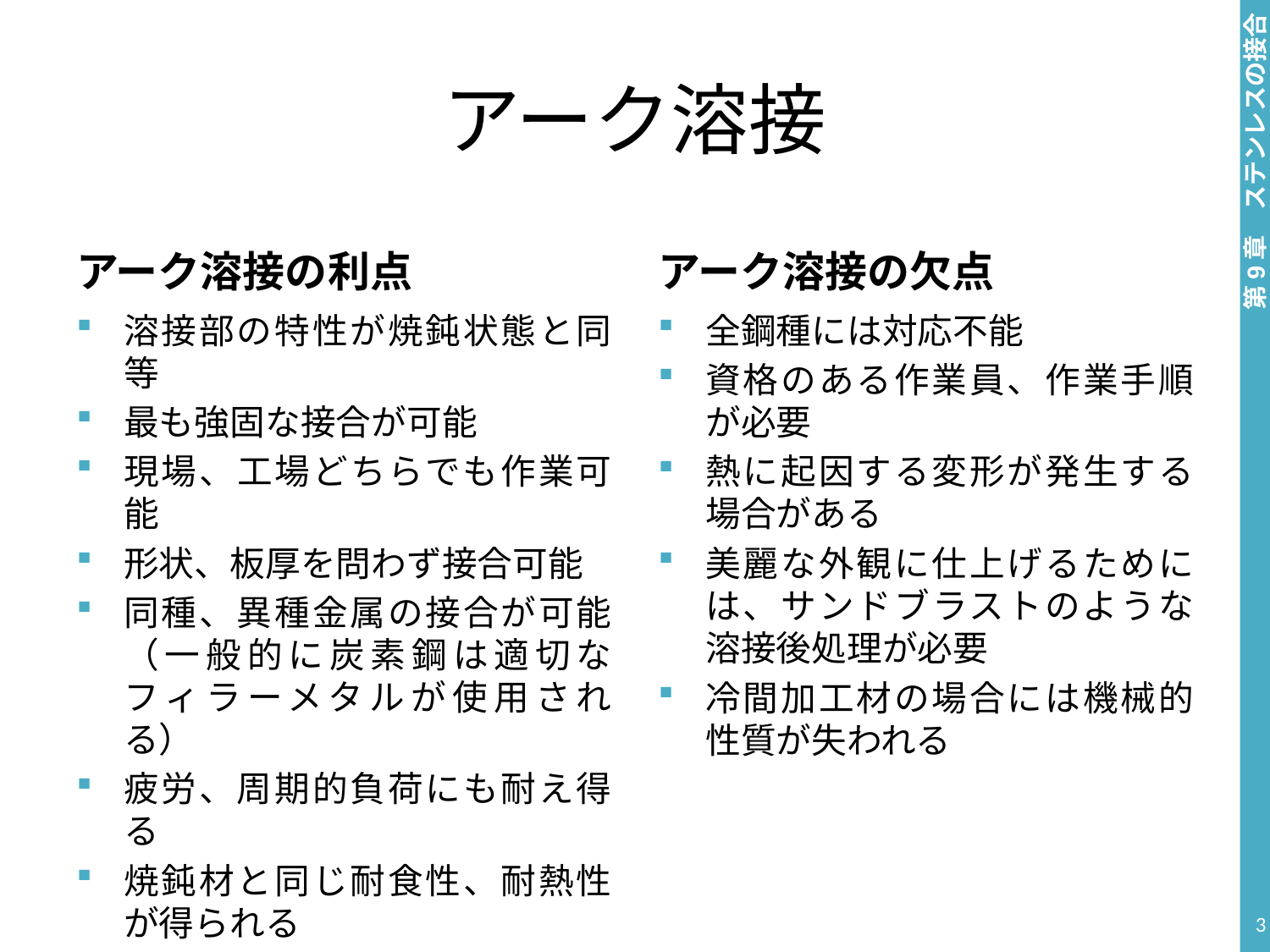

# アーク溶接
アーク溶接の利点
アーク溶接の欠点
溶接部の特性が焼鈍状態と同等
最も強固な接合が可能
現場、工場どちらでも作業可能
形状、板厚を問わず接合可能
同種、異種金属の接合が可能（一般的に炭素鋼は適切なフィラーメタルが使用される）
疲労、周期的負荷にも耐え得る
焼鈍材と同じ耐食性、耐熱性が得られる
全鋼種には対応不能
資格のある作業員、作業手順が必要
熱に起因する変形が発生する場合がある
美麗な外観に仕上げるためには、サンドブラストのような溶接後処理が必要
冷間加工材の場合には機械的性質が失われる
3